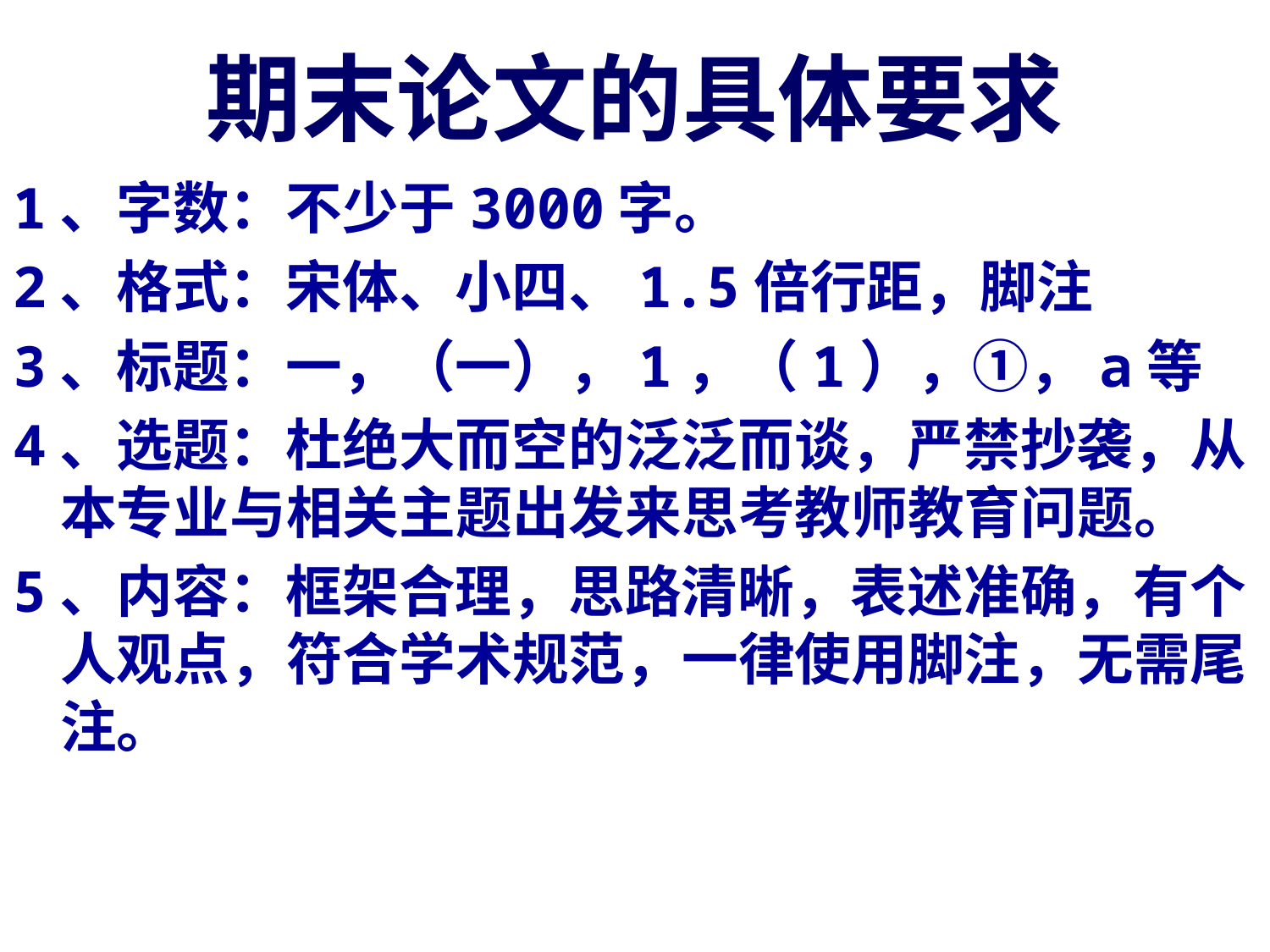

# 期末论文的具体要求
1、字数：不少于3000字。
2、格式：宋体、小四、1.5倍行距，脚注
3、标题：一，（一），1，（1），①，a等
4、选题：杜绝大而空的泛泛而谈，严禁抄袭，从本专业与相关主题出发来思考教师教育问题。
5、内容：框架合理，思路清晰，表述准确，有个人观点，符合学术规范，一律使用脚注，无需尾注。